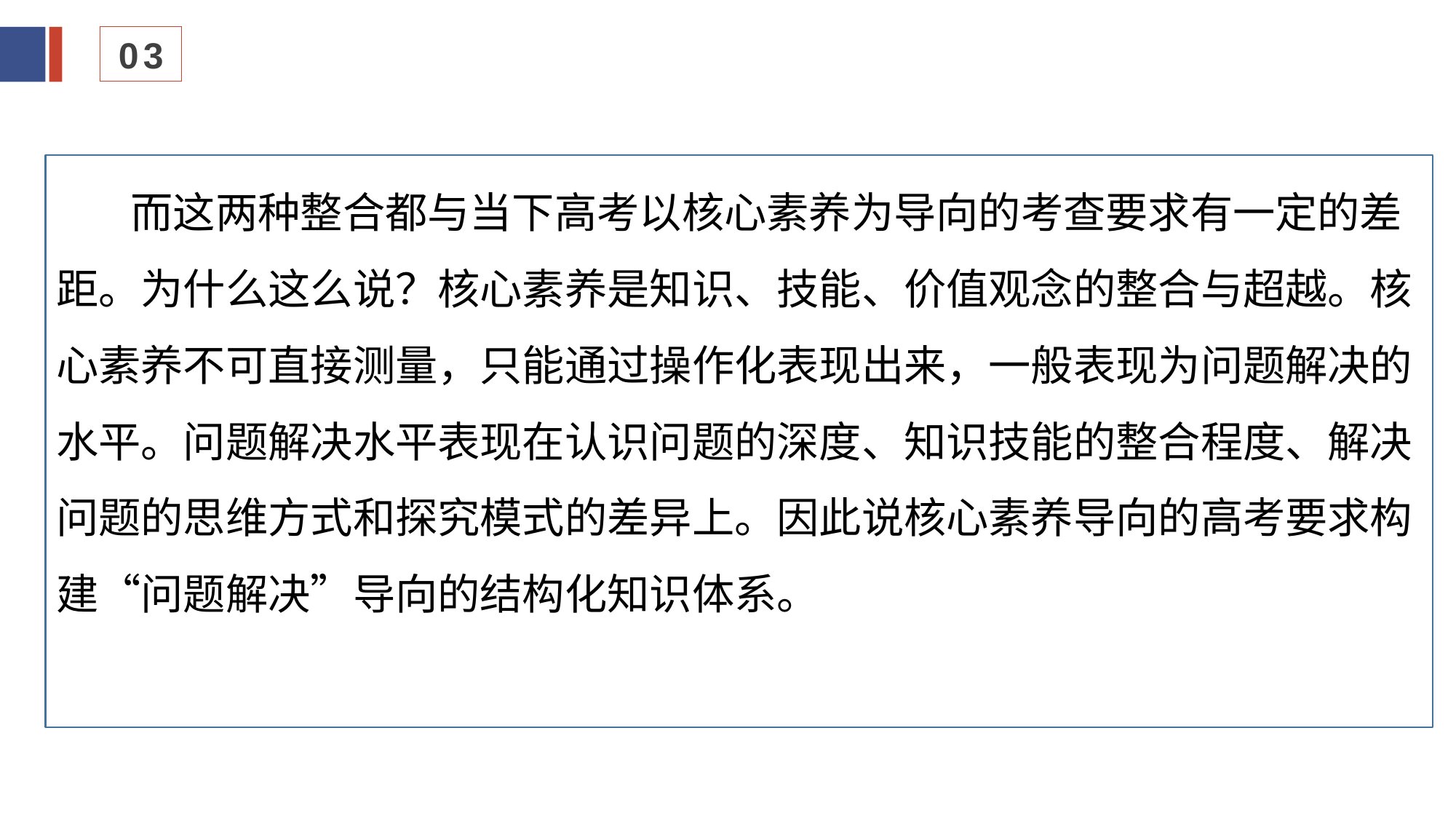

03

           而这两种整合都与当下高考以核心素养为导向的考查要求有一定的差距。为什么这么说？核心素养是知识、技能、价值观念的整合与超越。核心素养不可直接测量，只能通过操作化表现出来，一般表现为问题解决的水平。问题解决水平表现在认识问题的深度、知识技能的整合程度、解决问题的思维方式和探究模式的差异上。因此说核心素养导向的高考要求构建“问题解决”导向的结构化知识体系。